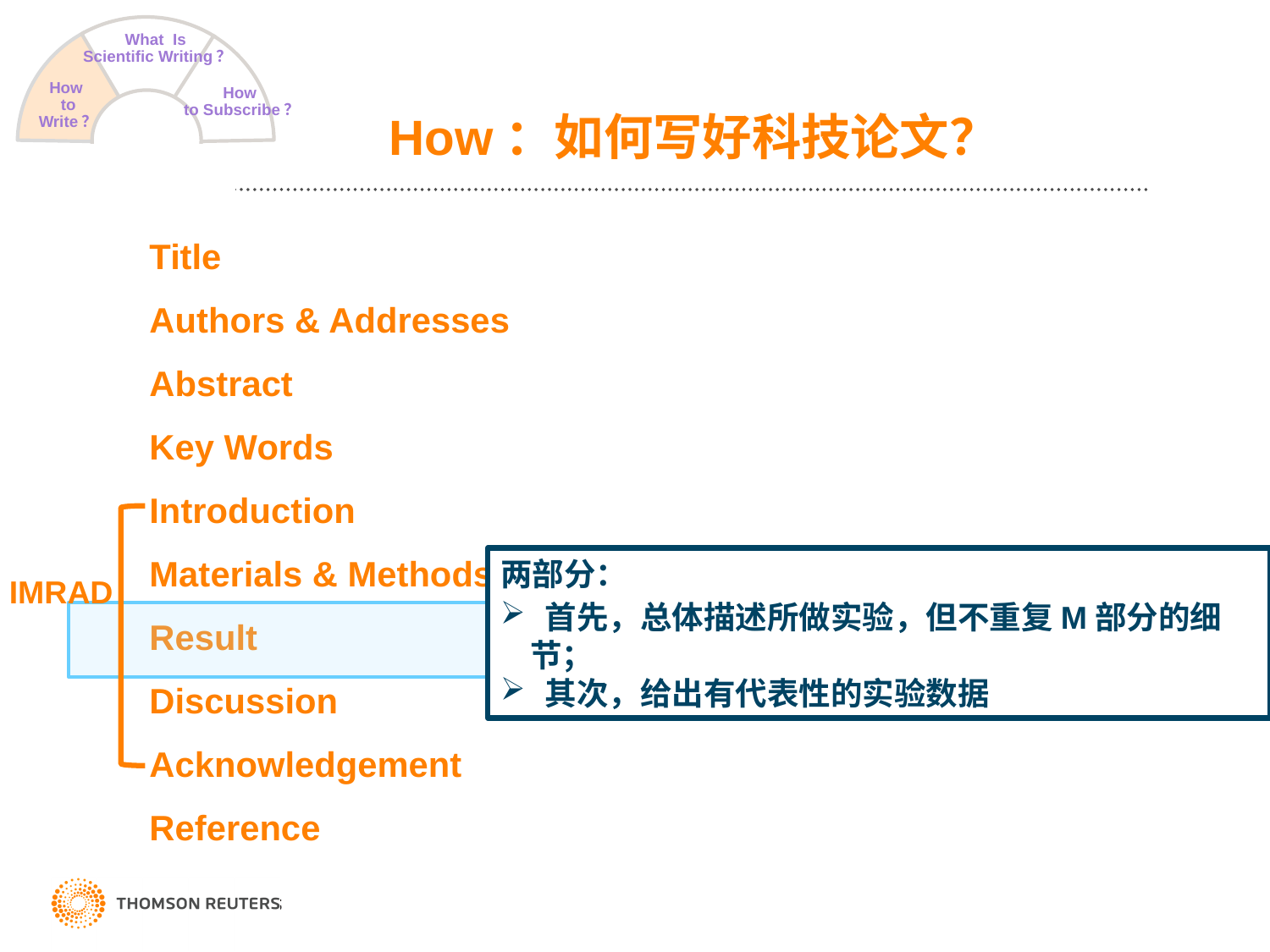

What  Is
Scientific Writing？
How
to Write？
How
to Subscribe？

# How：如何写好科技论文？
Title
Authors & Addresses
Abstract
Key Words
Introduction
Materials & Methods
Result
Discussion
Acknowledgement
Reference

两部分：
 首先，总体描述所做实验，但不重复M部分的细节；
 其次，给出有代表性的实验数据
IMRAD